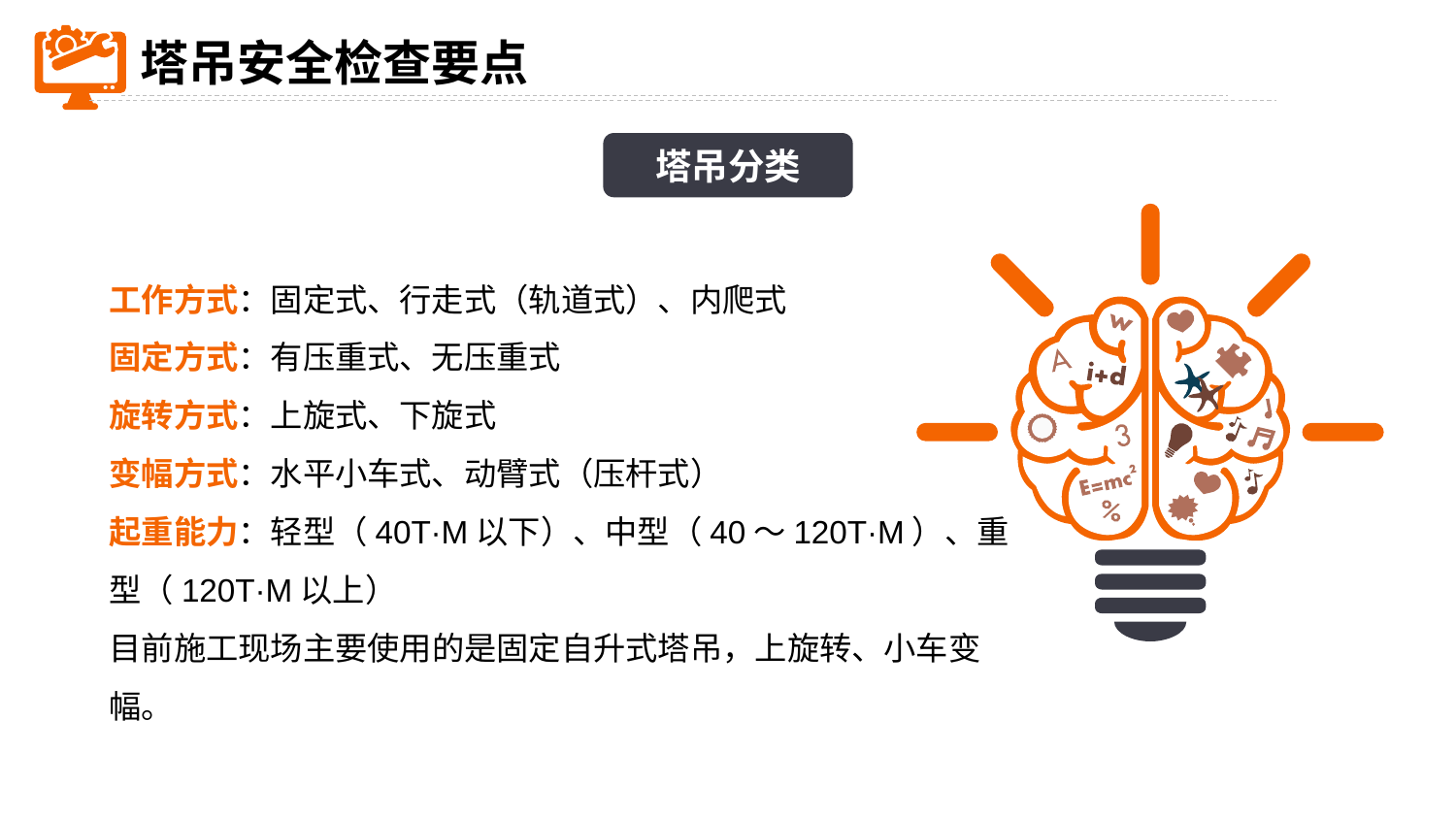

塔吊安全检查要点
塔吊分类

工作方式：固定式、行走式（轨道式）、内爬式
固定方式：有压重式、无压重式
旋转方式：上旋式、下旋式
变幅方式：水平小车式、动臂式（压杆式）
起重能力：轻型（40T·M以下）、中型（40～120T·M）、重型（120T·M以上）
目前施工现场主要使用的是固定自升式塔吊，上旋转、小车变幅。